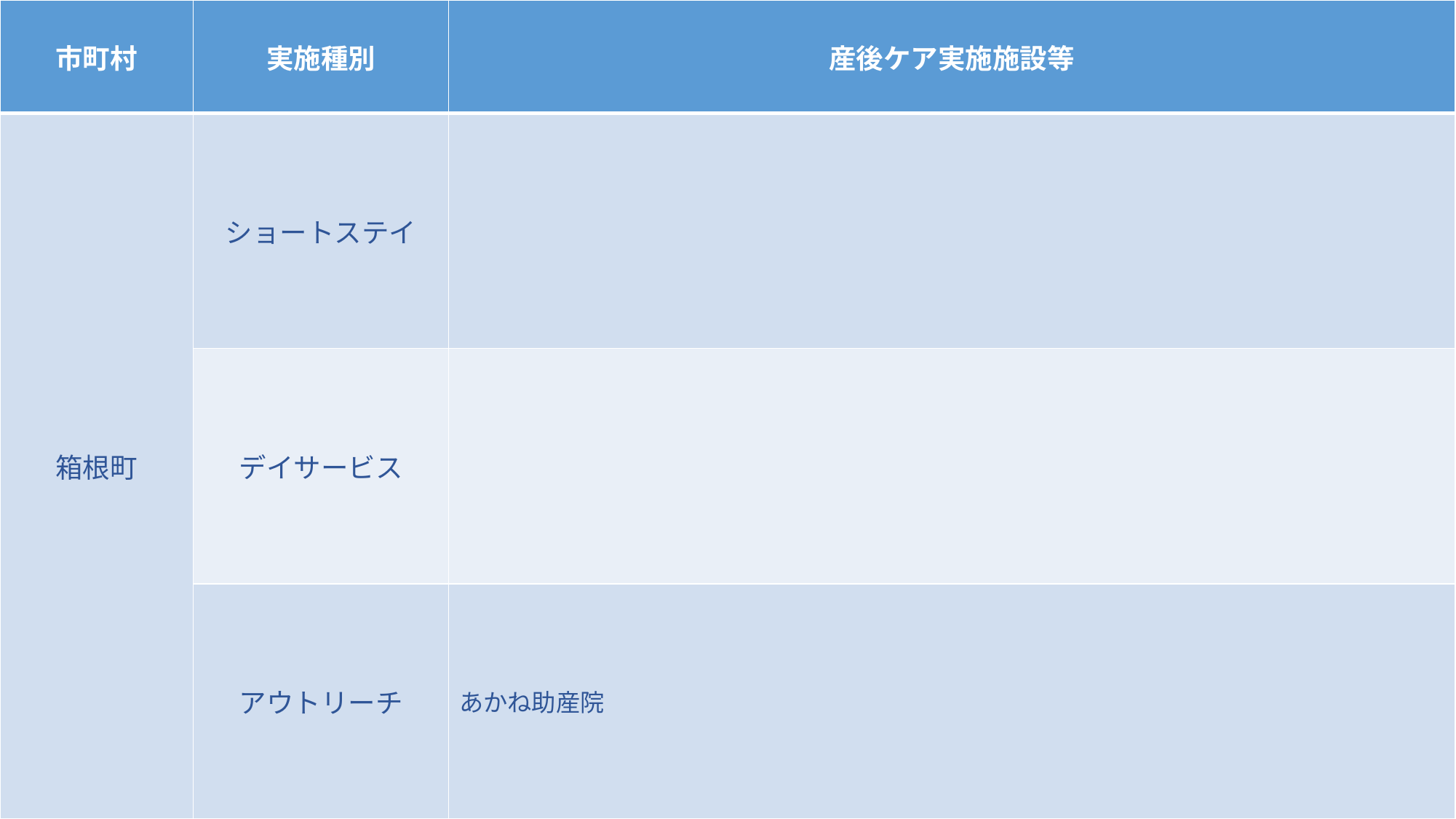

| 市町村 | 実施種別 | 産後ケア実施施設等 |
| --- | --- | --- |
| 箱根町 | ショートステイ |  |
|  | デイサービス |  |
|  | アウトリーチ | あかね助産院 |